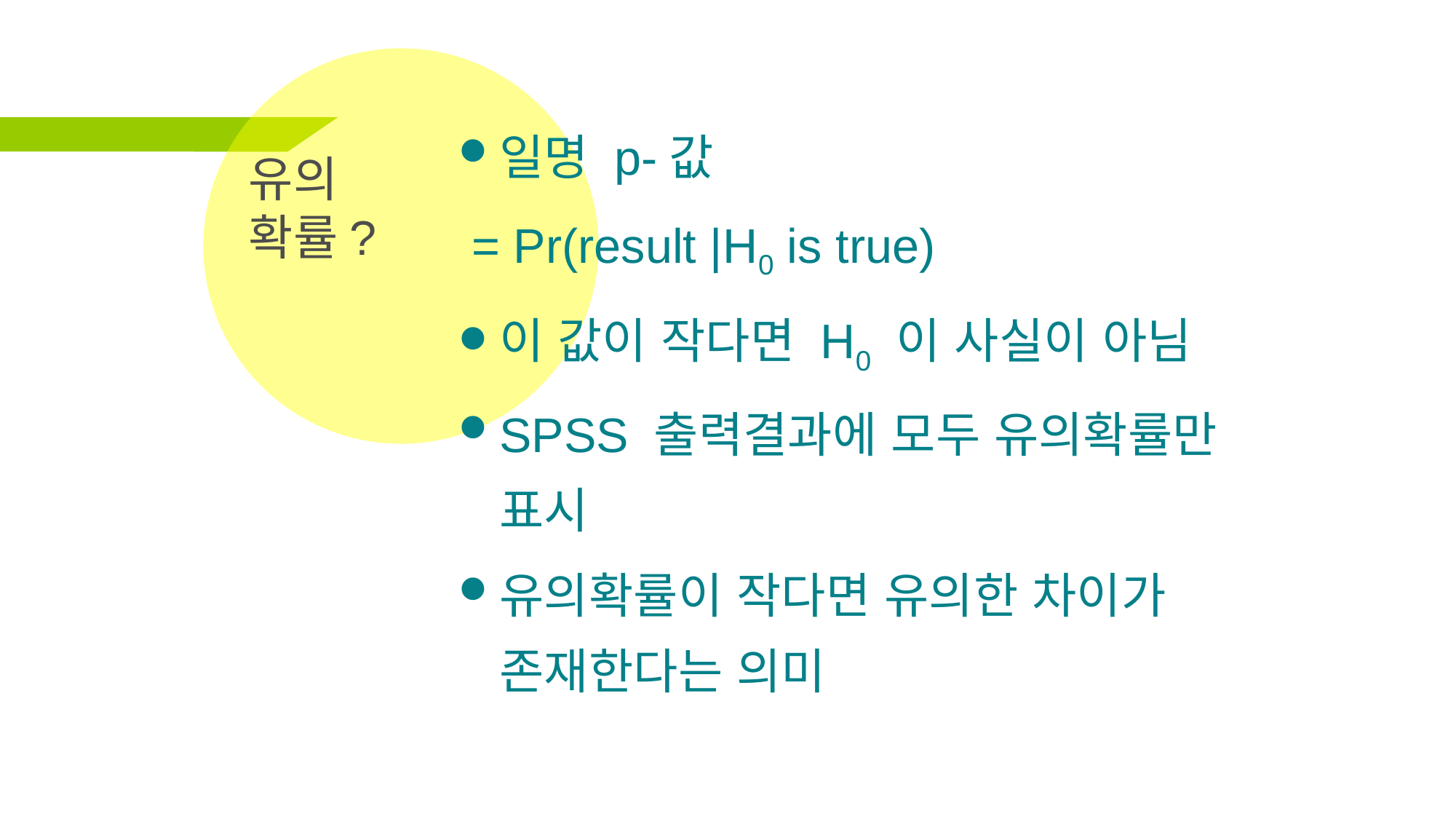

# 유의 확률?
일명 p-값
 = Pr(result |H0 is true)
이 값이 작다면 H0 이 사실이 아님
SPSS 출력결과에 모두 유의확률만 표시
유의확률이 작다면 유의한 차이가 존재한다는 의미